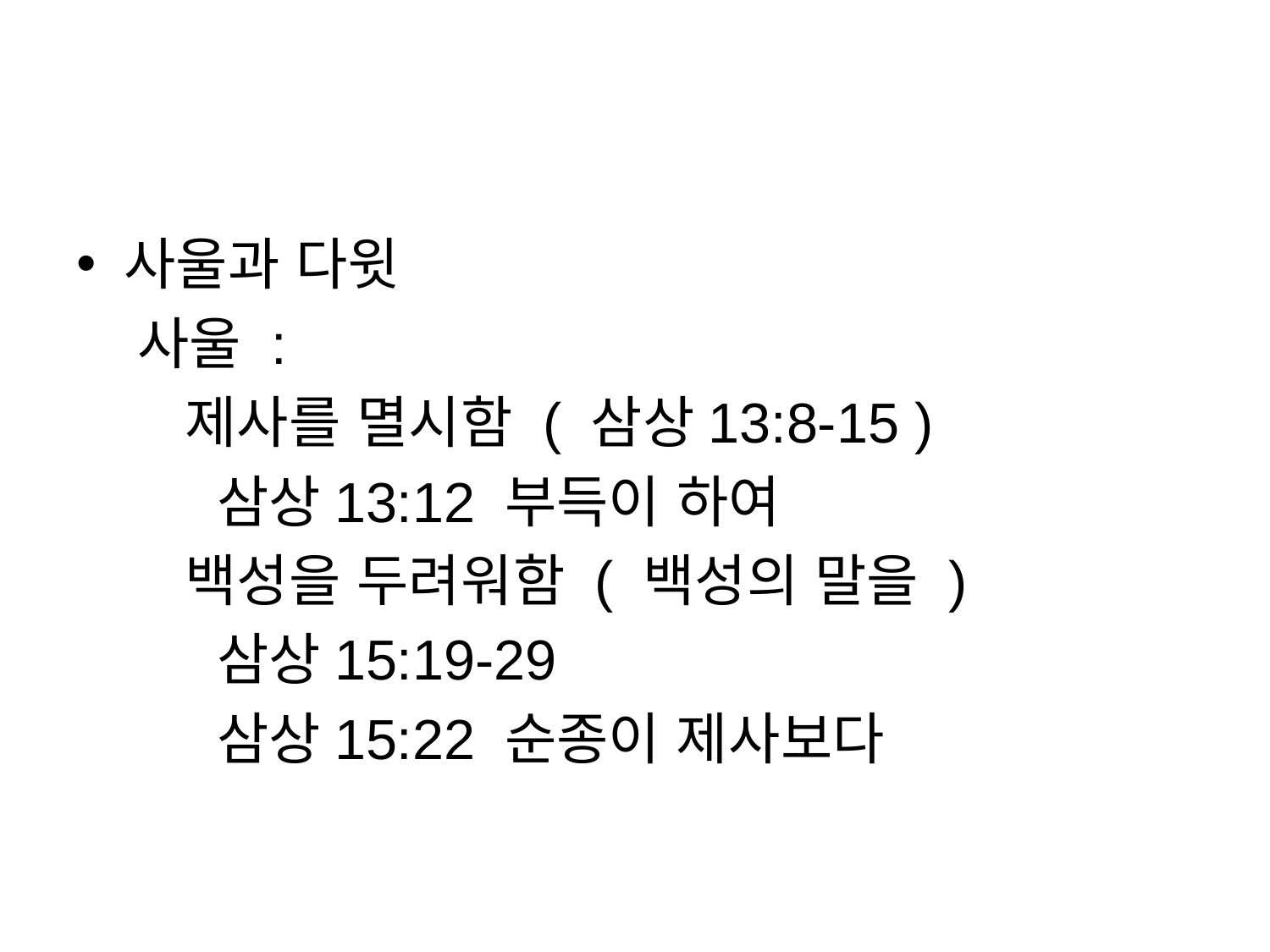

#
사울과 다윗
   사울 :
      제사를 멸시함 ( 삼상13:8-15 )
        삼상13:12 부득이 하여
      백성을 두려워함 ( 백성의 말을 )
        삼상15:19-29
        삼상15:22 순종이 제사보다